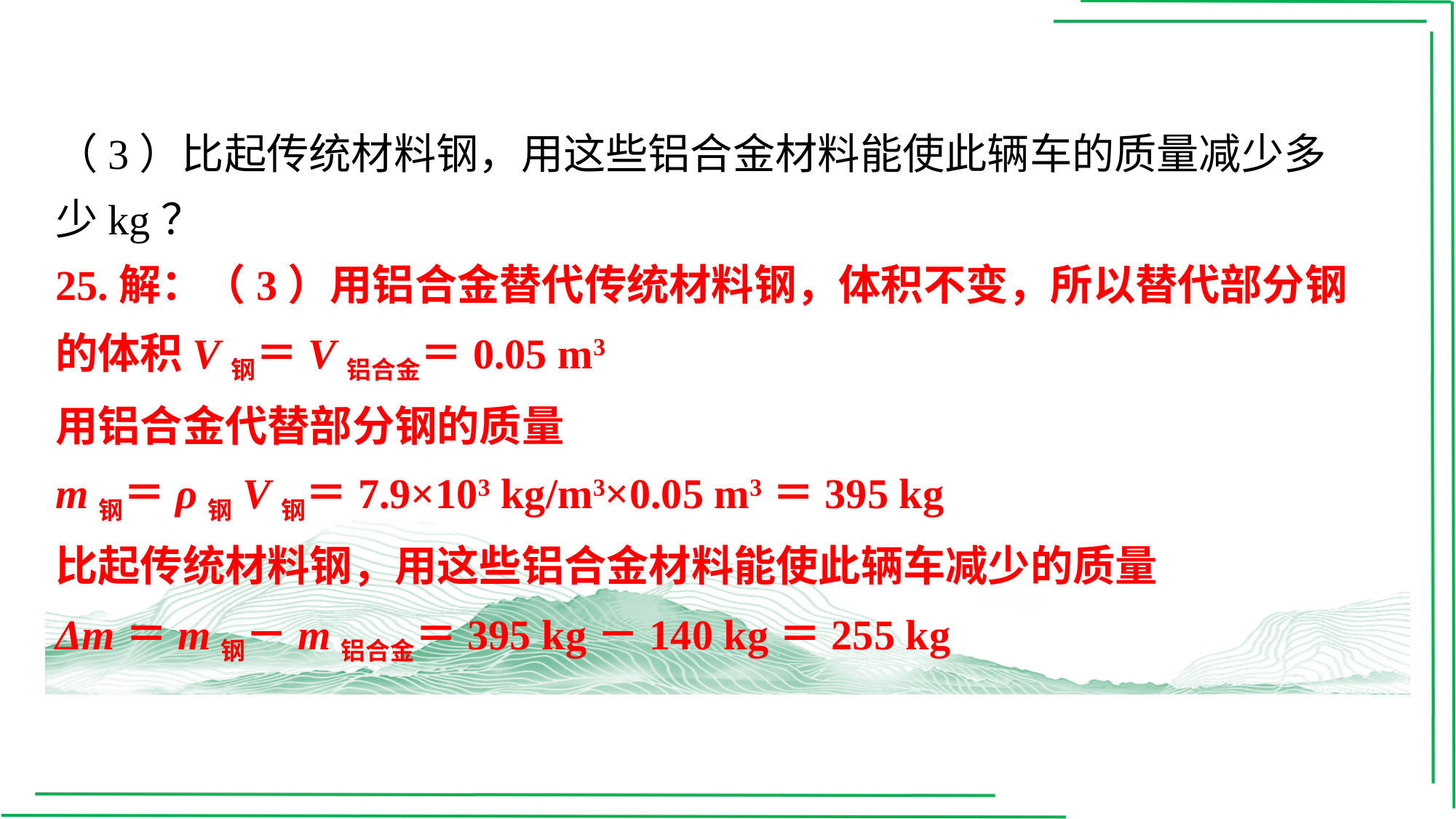

（3）比起传统材料钢，用这些铝合金材料能使此辆车的质量减少多少kg？
25.解：（3）用铝合金替代传统材料钢，体积不变，所以替代部分钢的体积V钢＝V铝合金＝0.05 m3
用铝合金代替部分钢的质量
m钢＝ρ钢V钢＝7.9×103 kg/m3×0.05 m3＝395 kg
比起传统材料钢，用这些铝合金材料能使此辆车减少的质量
Δm＝m钢－m铝合金＝395 kg－140 kg＝255 kg